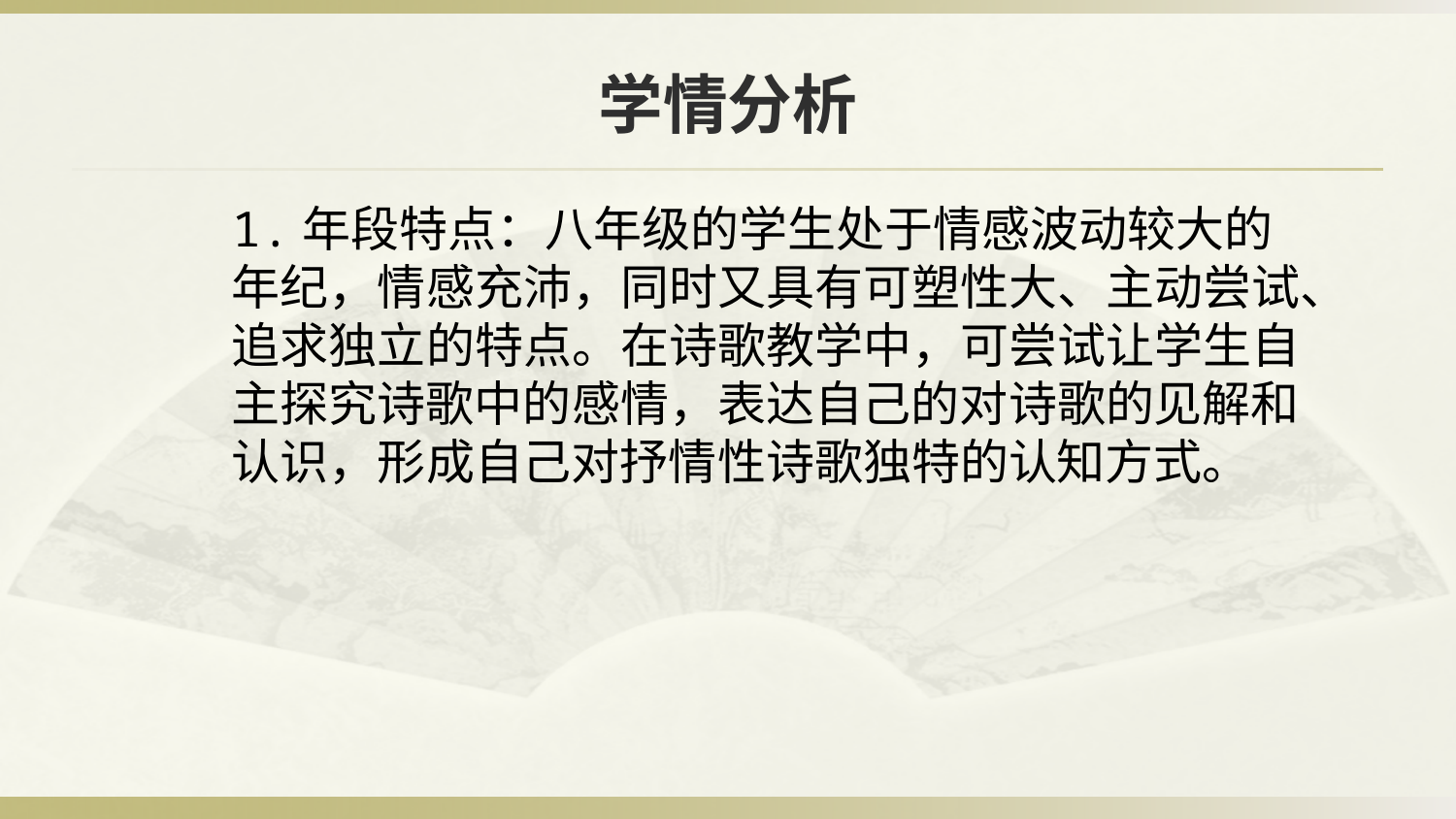

# 学情分析
1.年段特点：八年级的学生处于情感波动较大的年纪，情感充沛，同时又具有可塑性大、主动尝试、追求独立的特点。在诗歌教学中，可尝试让学生自主探究诗歌中的感情，表达自己的对诗歌的见解和认识，形成自己对抒情性诗歌独特的认知方式。